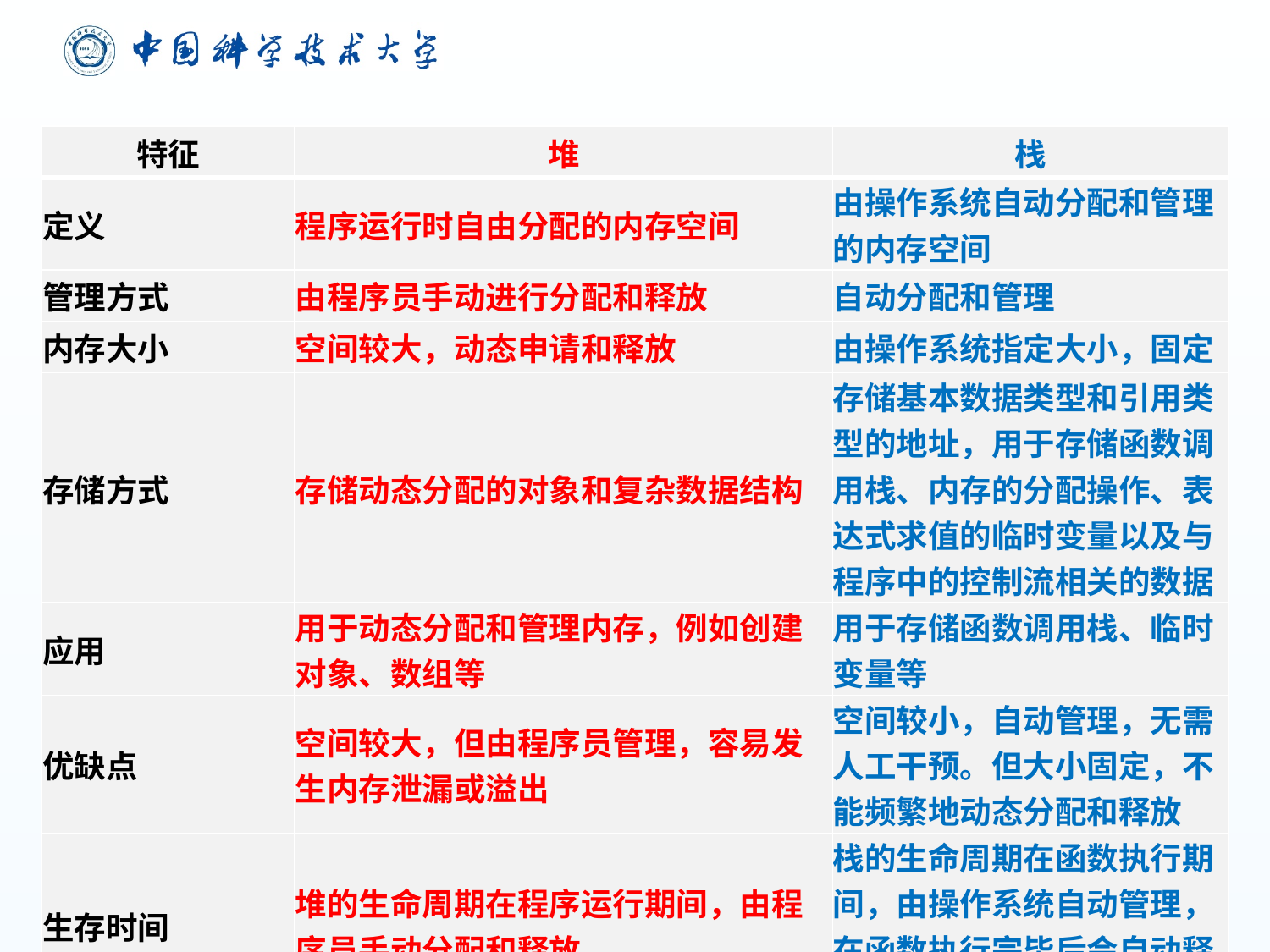

| 特征 | 堆 | 栈 |
| --- | --- | --- |
| 定义 | 程序运行时自由分配的内存空间 | 由操作系统自动分配和管理的内存空间 |
| 管理方式 | 由程序员手动进行分配和释放 | 自动分配和管理 |
| 内存大小 | 空间较大，动态申请和释放 | 由操作系统指定大小，固定 |
| 存储方式 | 存储动态分配的对象和复杂数据结构 | 存储基本数据类型和引用类型的地址，用于存储函数调用栈、内存的分配操作、表达式求值的临时变量以及与程序中的控制流相关的数据 |
| 应用 | 用于动态分配和管理内存，例如创建对象、数组等 | 用于存储函数调用栈、临时变量等 |
| 优缺点 | 空间较大，但由程序员管理，容易发生内存泄漏或溢出 | 空间较小，自动管理，无需人工干预。但大小固定，不能频繁地动态分配和释放 |
| 生存时间 | 堆的生命周期在程序运行期间，由程序员手动分配和释放 | 栈的生命周期在函数执行期间，由操作系统自动管理，在函数执行完毕后会自动释放 |